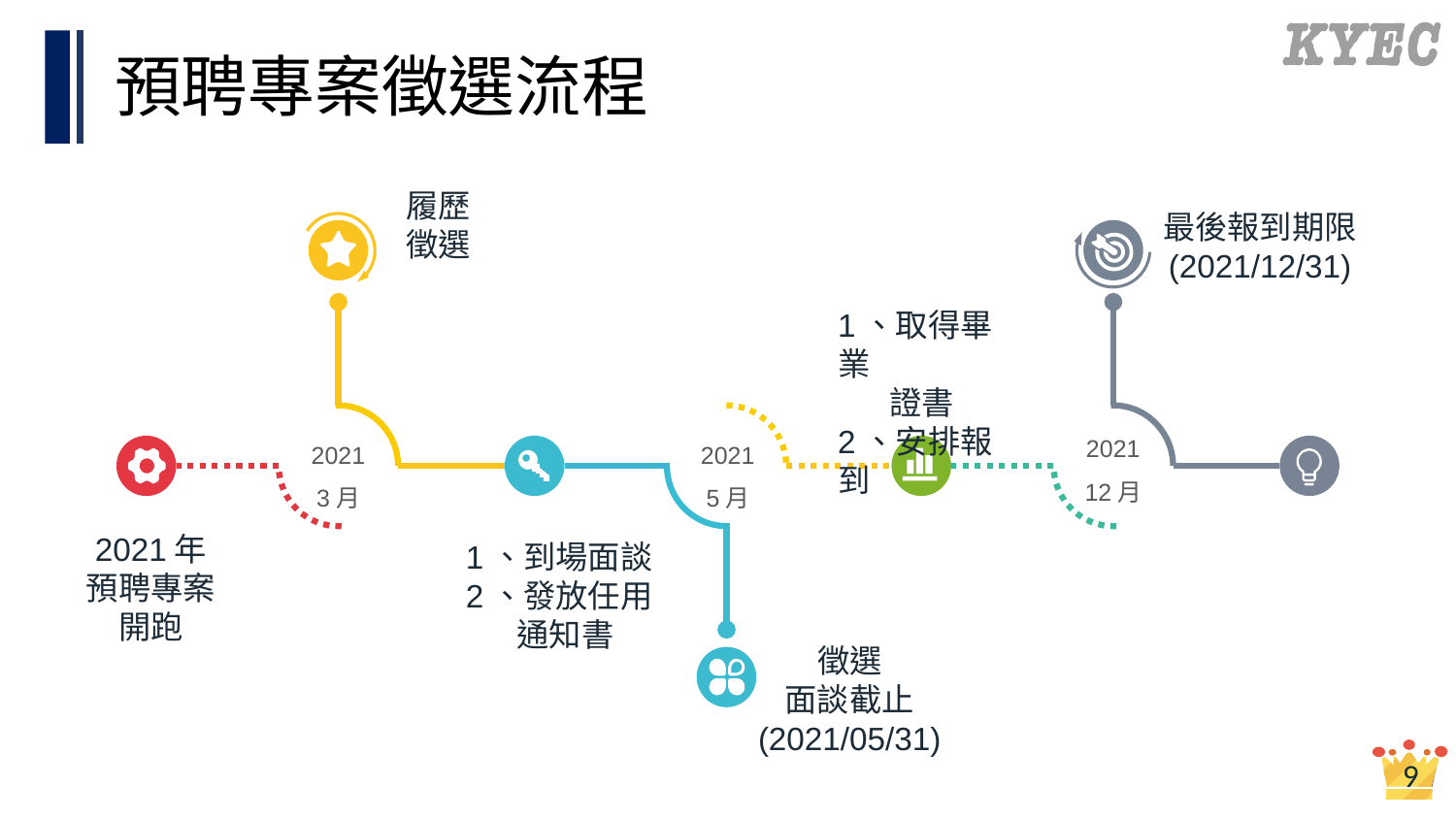

# 預聘專案徵選流程
履歷
徵選
最後報到期限
(2021/12/31)

1、取得畢業
      證書
2、安排報到
2021
12月
2021
3月
2021
5月

2021年
預聘專案
開跑
1、到場面談
2、發放任用
      通知書
徵選
面談截止
(2021/05/31)